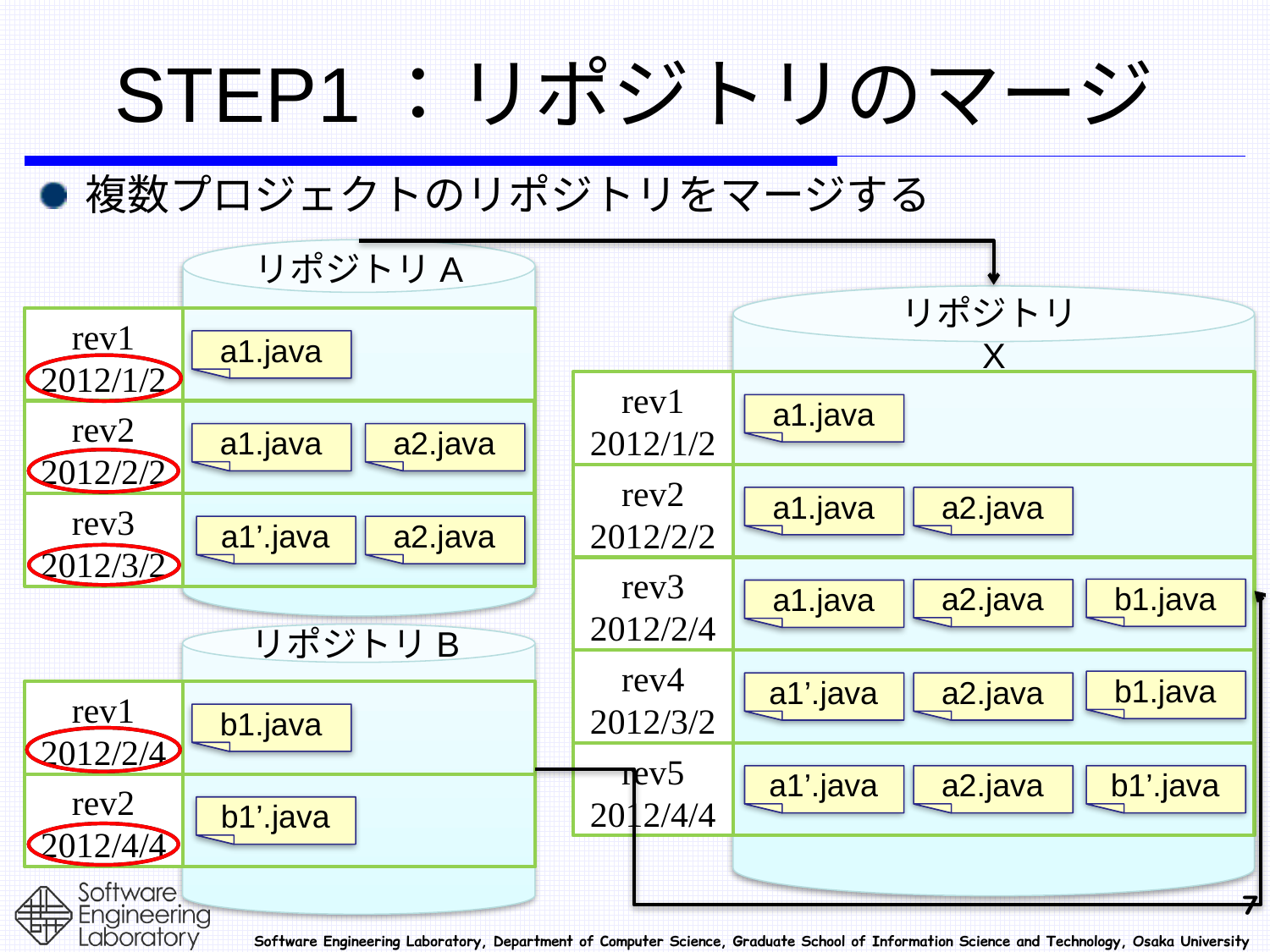

# STEP1：リポジトリのマージ
複数プロジェクトのリポジトリをマージする

リポジトリA
リポジトリX

rev1
2012/1/2

a1.java

rev1
2012/1/2
a1.java
rev2
2012/2/2

a1.java
a2.java

rev2
2012/2/2
a1.java
a2.java
rev3
2012/3/2

a2.java
a1’.java

rev3
2012/2/4

b1.java
a2.java
a1.java
リポジトリB

rev4
2012/3/2
b1.java
a1’.java
a2.java

rev1
2012/2/4
b1.java

rev5
2012/4/4

a1’.java
a2.java
b1’.java
rev2
2012/4/4

b1’.java